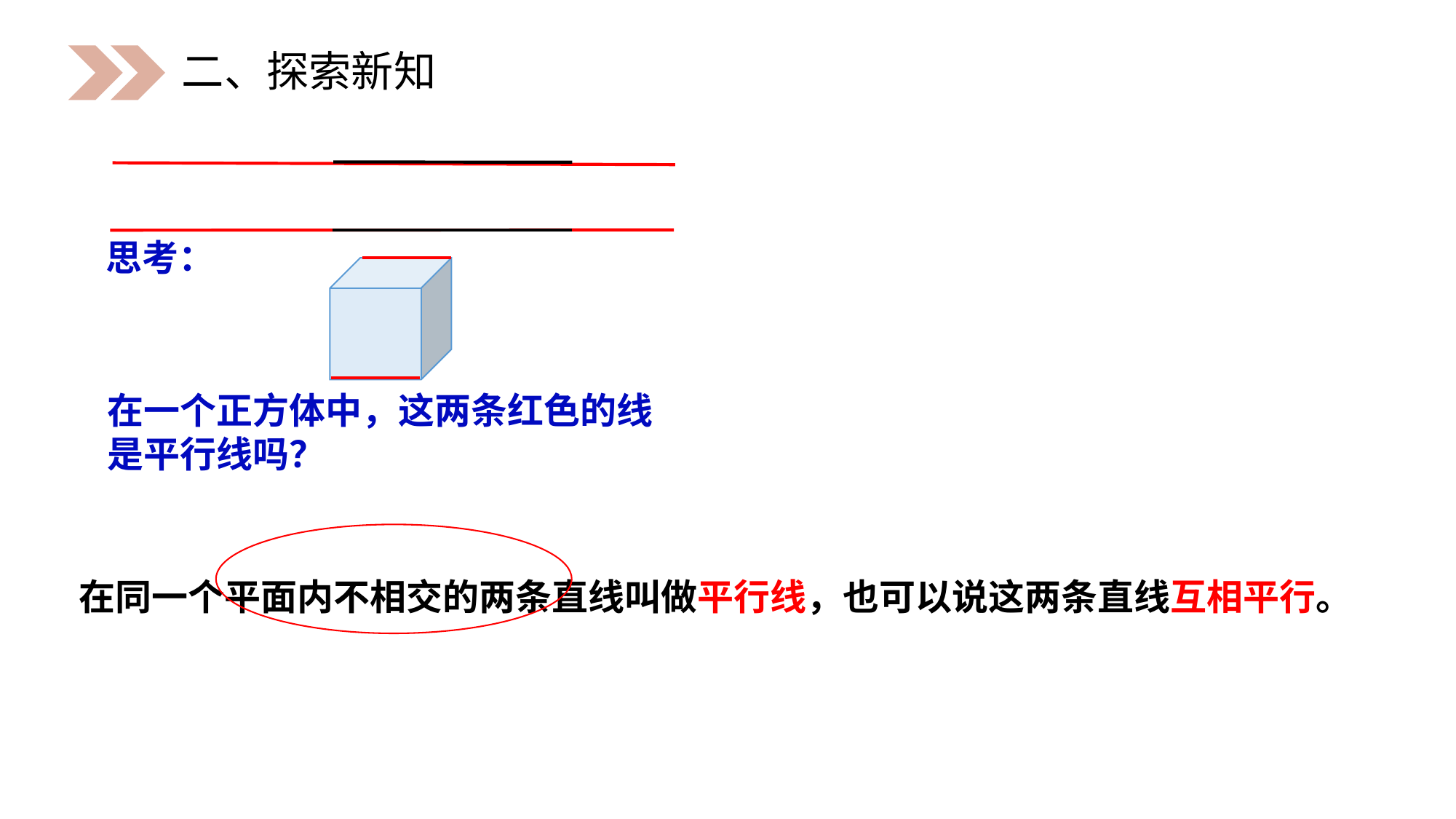

二、探索新知
（1）
思考：

在一个正方体中，这两条红色的线是平行线吗？
    在同一个平面内不相交的两条直线叫做平行线，也可以说这两条直线互相平行。